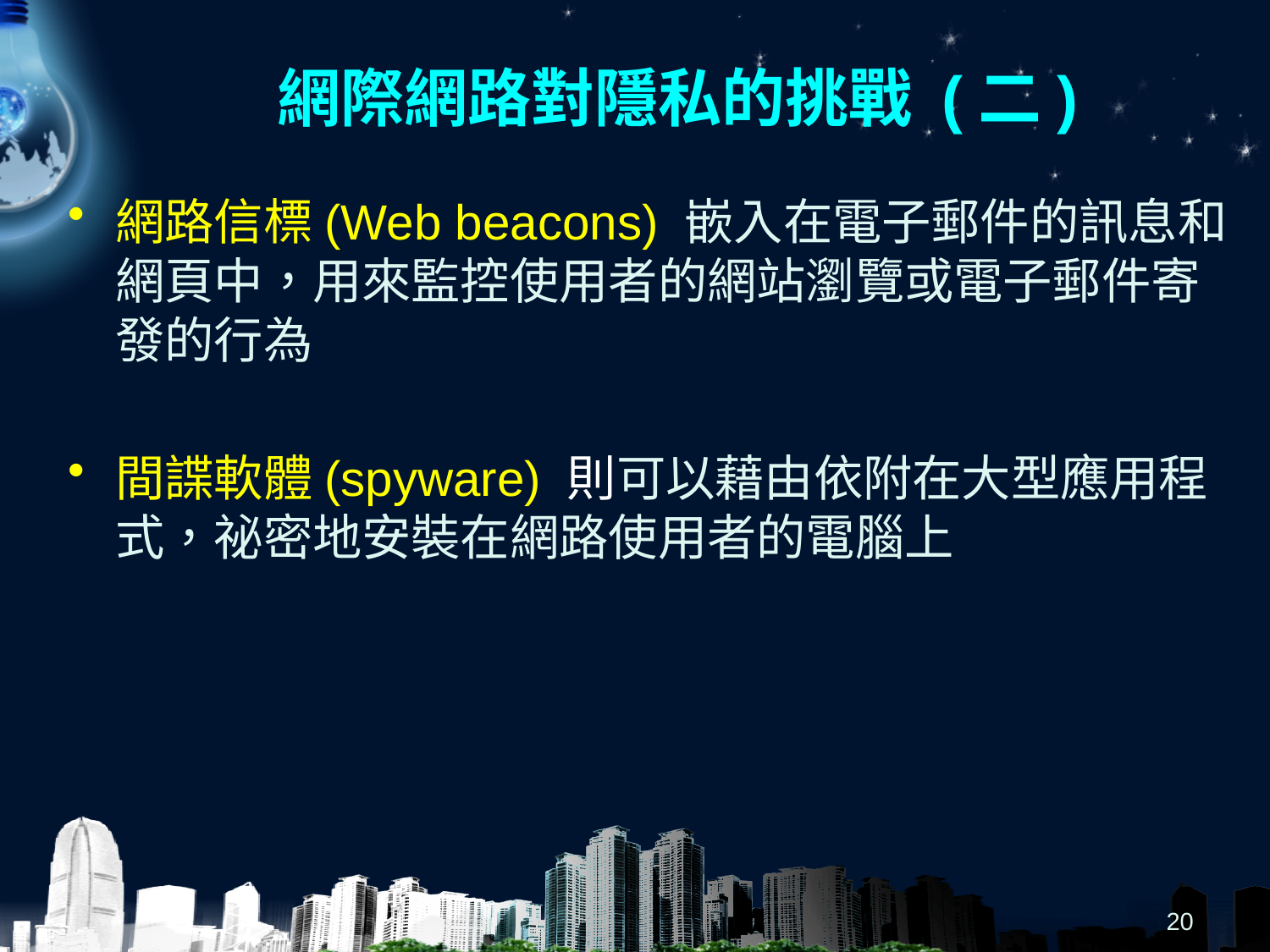

# 網際網路對隱私的挑戰 (二)
網路信標(Web beacons) 嵌入在電子郵件的訊息和網頁中，用來監控使用者的網站瀏覽或電子郵件寄發的行為

間諜軟體(spyware) 則可以藉由依附在大型應用程式，祕密地安裝在網路使用者的電腦上
20